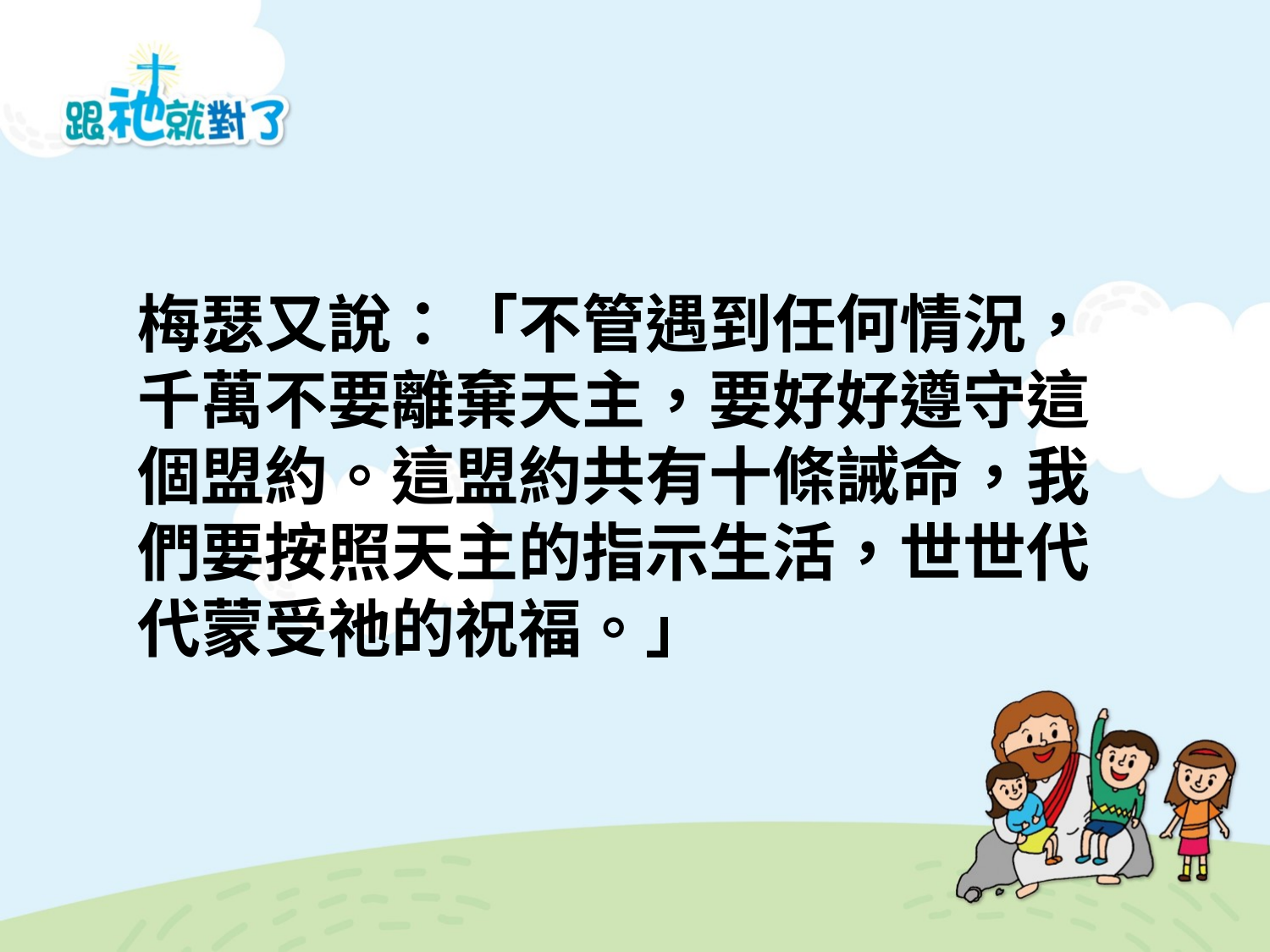

梅瑟又說：「不管遇到任何情況，千萬不要離棄天主，要好好遵守這個盟約。這盟約共有十條誡命，我們要按照天主的指示生活，世世代代蒙受祂的祝福。」